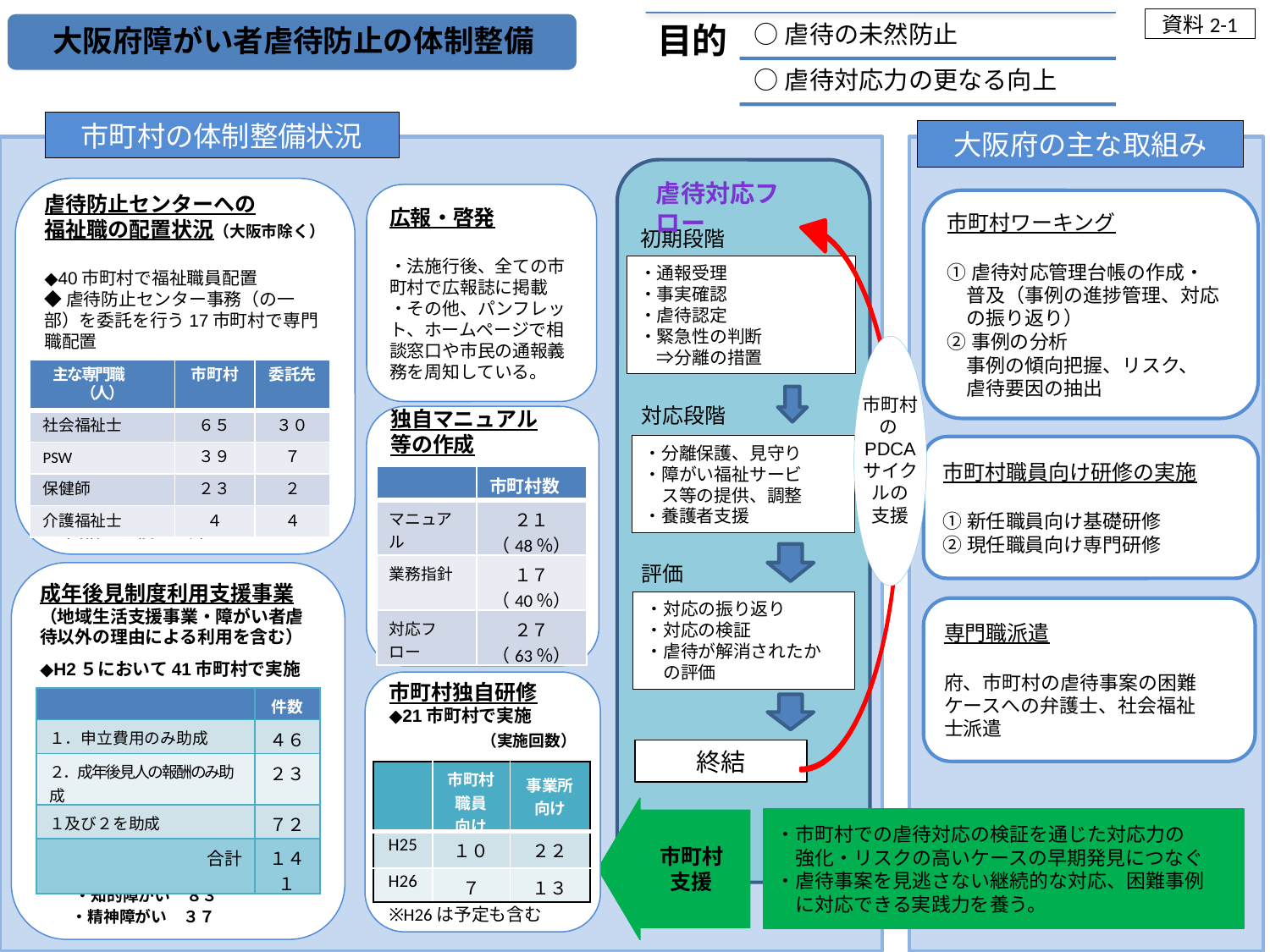

資料2-1
大阪府障がい者虐待防止の体制整備
目的
○虐待の未然防止
○虐待対応力の更なる向上
市町村の体制整備状況
大阪府の主な取組み

市町村ワーキング

①虐待対応管理台帳の作成・
　普及（事例の進捗管理、対応
　の振り返り）
②事例の分析
　事例の傾向把握、リスク、
　虐待要因の抽出

市町村職員向け研修の実施

①新任職員向け基礎研修
②現任職員向け専門研修

専門職派遣

府、市町村の虐待事案の困難ケースへの弁護士、社会福祉
士派遣

虐待対応フロー
初期段階
・通報受理
・事実確認
・虐待認定
・緊急性の判断
　⇒分離の措置

対応段階
・分離保護、見守り
・障がい福祉サービ
　ス等の提供、調整
・養護者支援

評価
・対応の振り返り
・対応の検証
・虐待が解消されたか
　の評価

終結
虐待防止センターへの
福祉職の配置状況（大阪市除く）

◆40市町村で福祉職員配置
◆虐待防止センター事務（の一部）を委託を行う17市町村で専門職配置

※資格は重複して計上
広報・啓発

・法施行後、全ての市町村で広報誌に掲載
・その他、パンフレット、ホームページで相談窓口や市民の通報義務を周知している。

市町村のPDCA
サイクルの
支援
| 主な専門職　　（人） | 市町村 | 委託先 |
| --- | --- | --- |
| 社会福祉士 | ６５ | ３０ |
| PSW | ３９ | ７ |
| 保健師 | ２３ | ２ |
| 介護福祉士 | ４ | ４ |

独自マニュアル
等の作成

※（　　）は４３市町村に
　対する割合

|  | 市町村数 |
| --- | --- |
| マニュアル | ２１（48％） |
| 業務指針 | １７（40％） |
| 対応フロー | ２７（63％） |

成年後見制度利用支援事業
（地域生活支援事業・障がい者虐待以外の理由による利用を含む）

◆H2５において41市町村で実施

◆市町村長申立の障がいの内訳
　　・知的障がい　８３
　　・精神障がい　３７

市町村独自研修
◆21市町村で実施
　（実施回数）

※H26は予定も含む

|  | 件数 |
| --- | --- |
| １．申立費用のみ助成 | ４６ |
| ２．成年後見人の報酬のみ助成 | ２３ |
| １及び２を助成 | ７２ |
| 合計 | １４１ |

|  | 市町村 職員 向け | 事業所 向け |
| --- | --- | --- |
| H25 | １０ | ２２ |
| H26 | ７ | １３ |
市町村
支援
・市町村での虐待対応の検証を通じた対応力の
　強化・リスクの高いケースの早期発見につなぐ
・虐待事案を見逃さない継続的な対応、困難事例
　に対応できる実践力を養う。